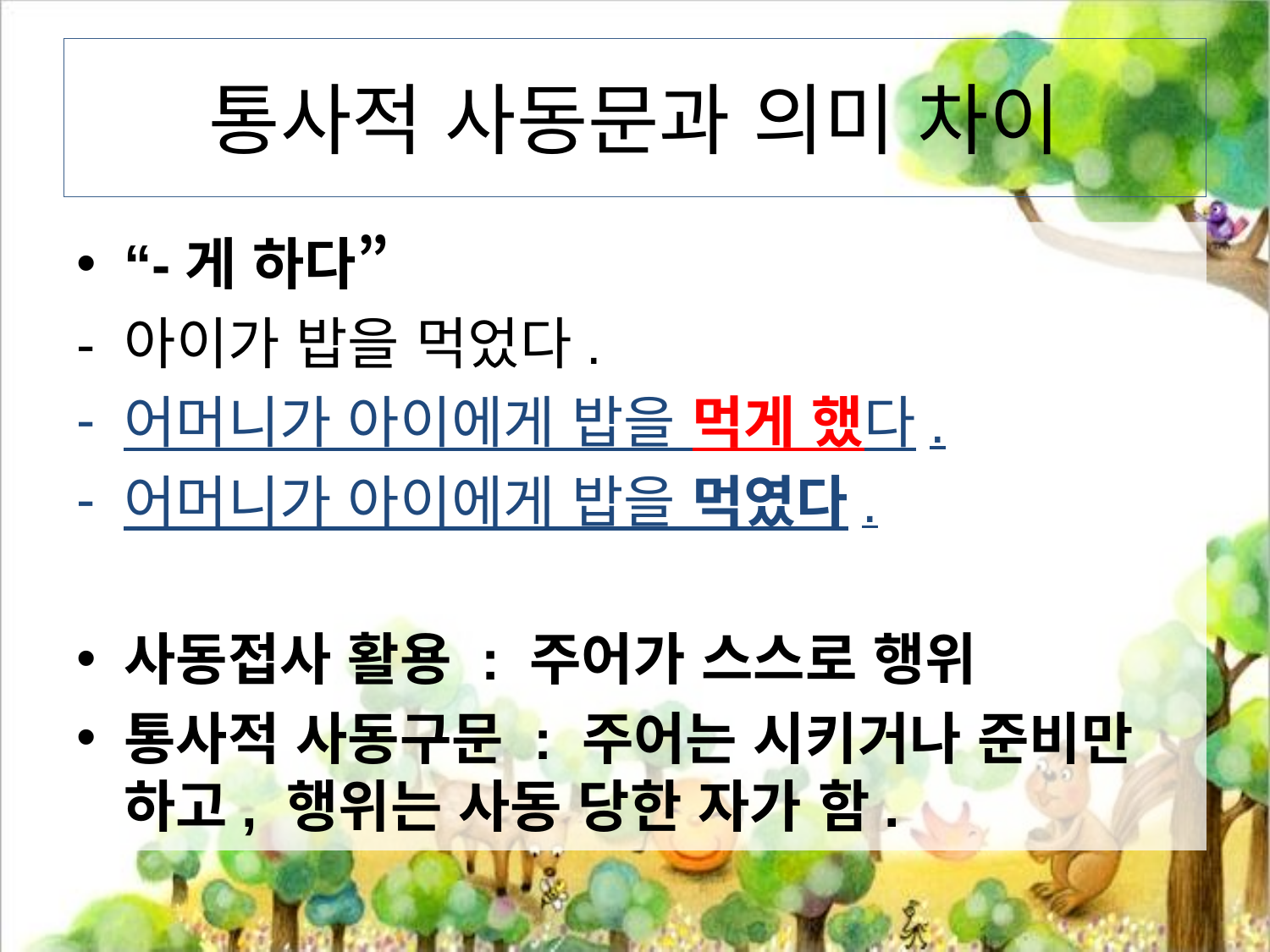

# 통사적 사동문과 의미 차이
“-게 하다”
- 아이가 밥을 먹었다.
어머니가 아이에게 밥을 먹게 했다.
어머니가 아이에게 밥을 먹였다.

사동접사 활용 : 주어가 스스로 행위
통사적 사동구문 : 주어는 시키거나 준비만 하고, 행위는 사동 당한 자가 함.